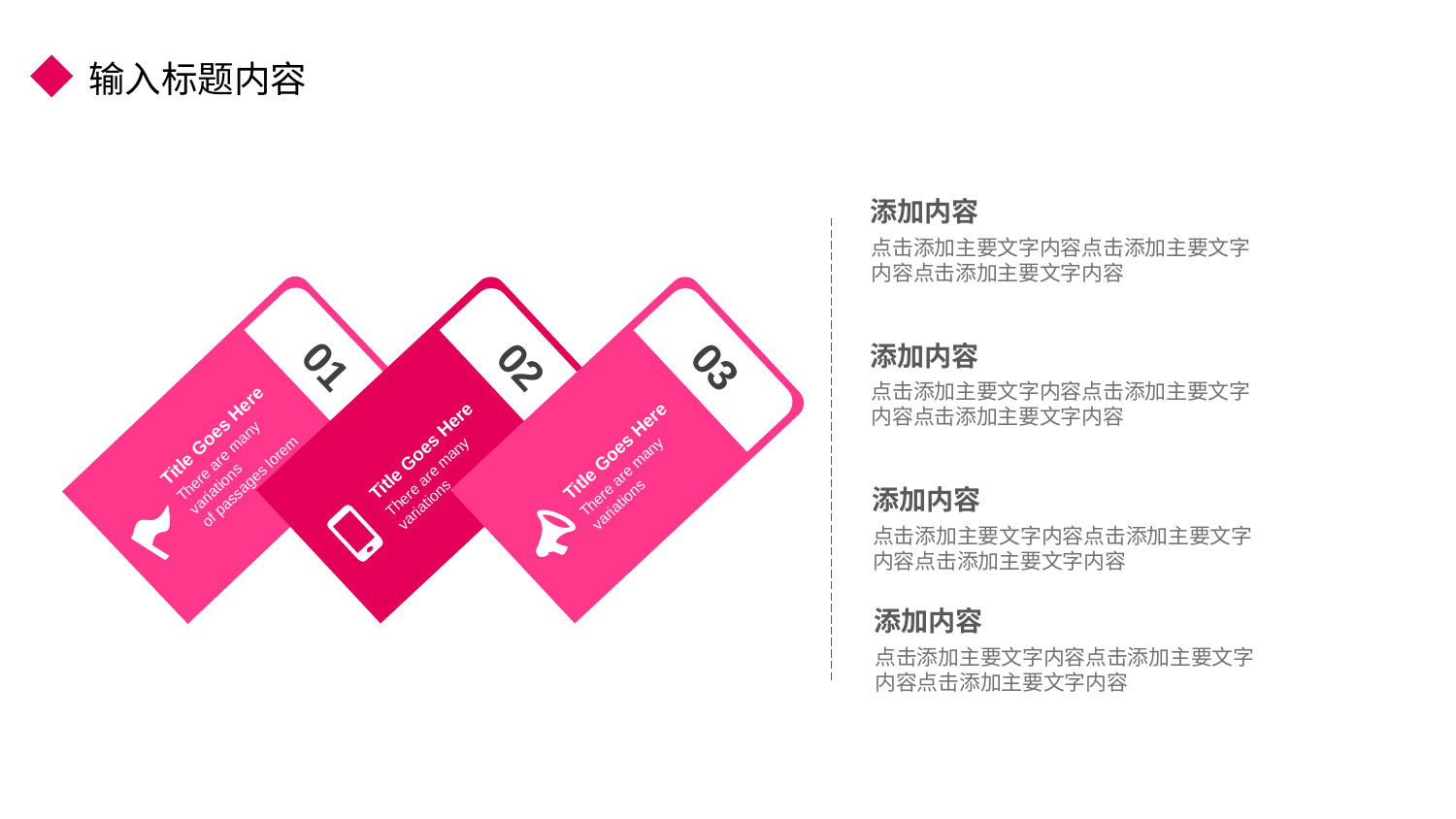

添加内容
点击添加主要文字内容点击添加主要文字内容点击添加主要文字内容
添加内容

01
Title Goes Here
There are many variations
of passages lorem

03
Title Goes Here
There are many variations

02
Title Goes Here
There are many variations

点击添加主要文字内容点击添加主要文字内容点击添加主要文字内容
添加内容
点击添加主要文字内容点击添加主要文字内容点击添加主要文字内容
添加内容
点击添加主要文字内容点击添加主要文字内容点击添加主要文字内容